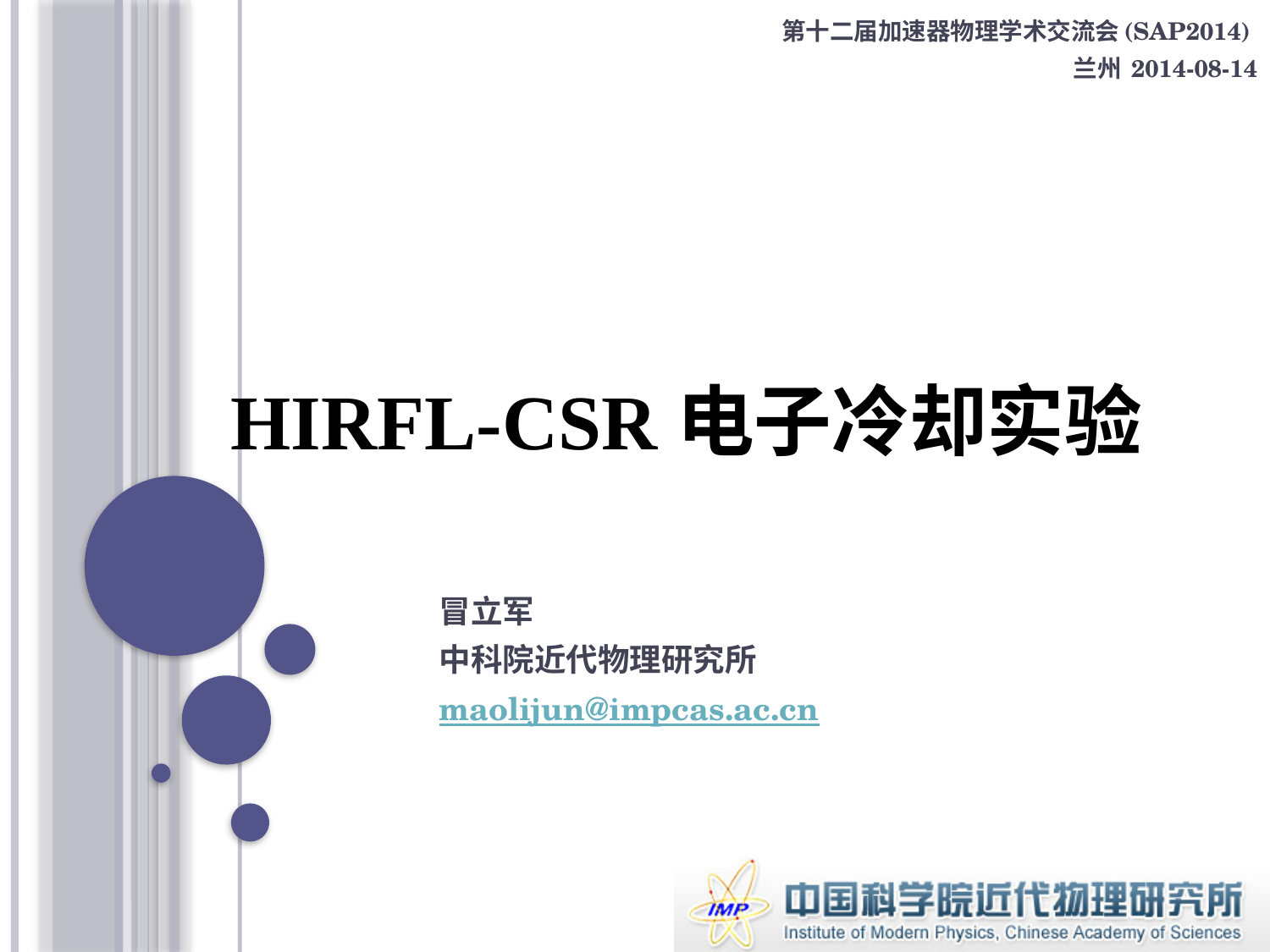

第十二届加速器物理学术交流会(SAP2014)
兰州 2014-08-14
# HIRFL-CSR电子冷却实验
冒立军
中科院近代物理研究所
maolijun@impcas.ac.cn